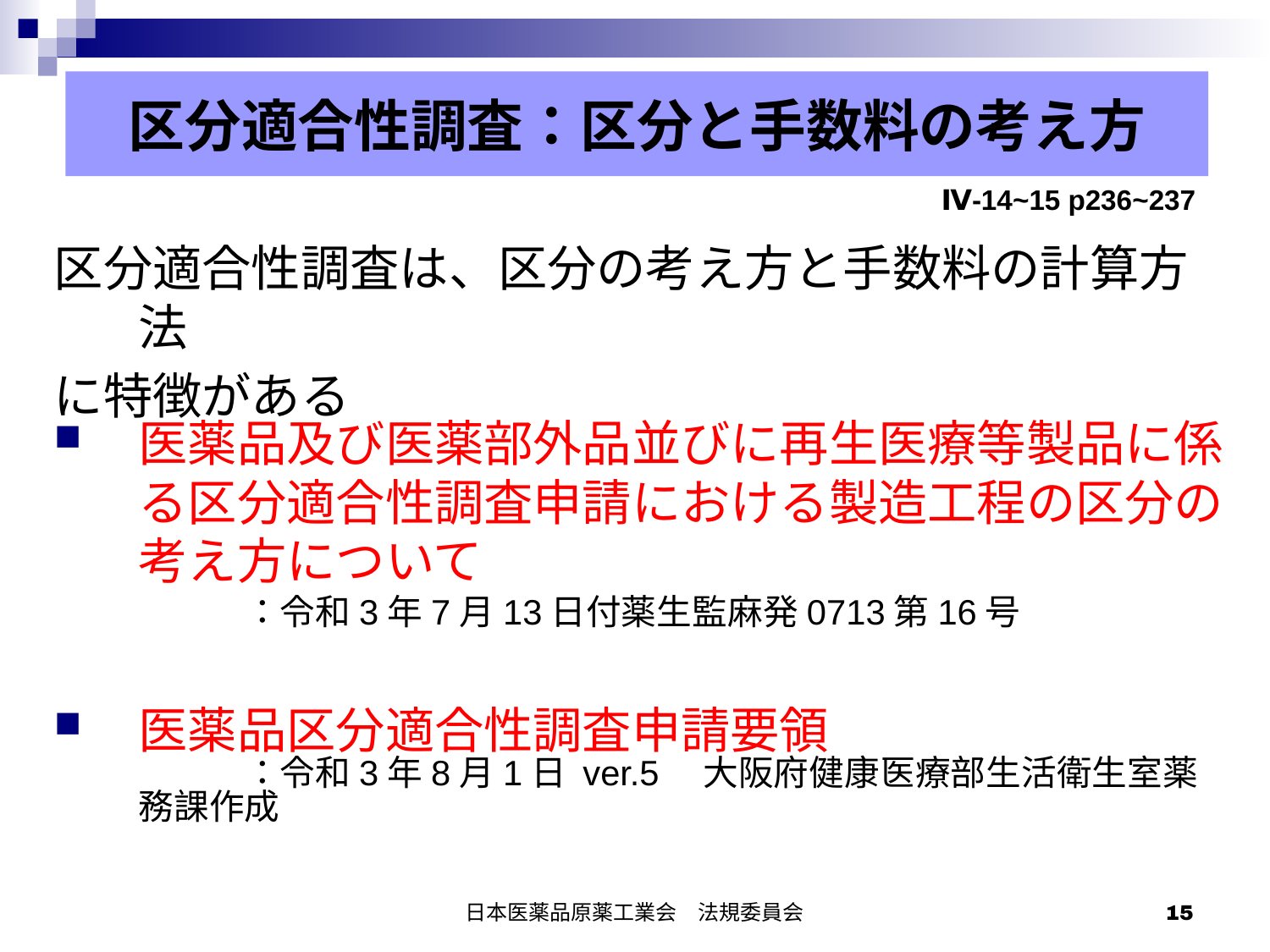

#
区分適合性調査：区分と手数料の考え方
Ⅳ-14~15 p236~237
区分適合性調査は、区分の考え方と手数料の計算方法
に特徴がある
医薬品及び医薬部外品並びに再生医療等製品に係る区分適合性調査申請における製造工程の区分の考え方について
　　　：令和3年7月13日付薬生監麻発0713第16号

医薬品区分適合性調査申請要領
　　　：令和3年8月1日 ver.5　大阪府健康医療部生活衛生室薬務課作成

日本医薬品原薬工業会　法規委員会
15